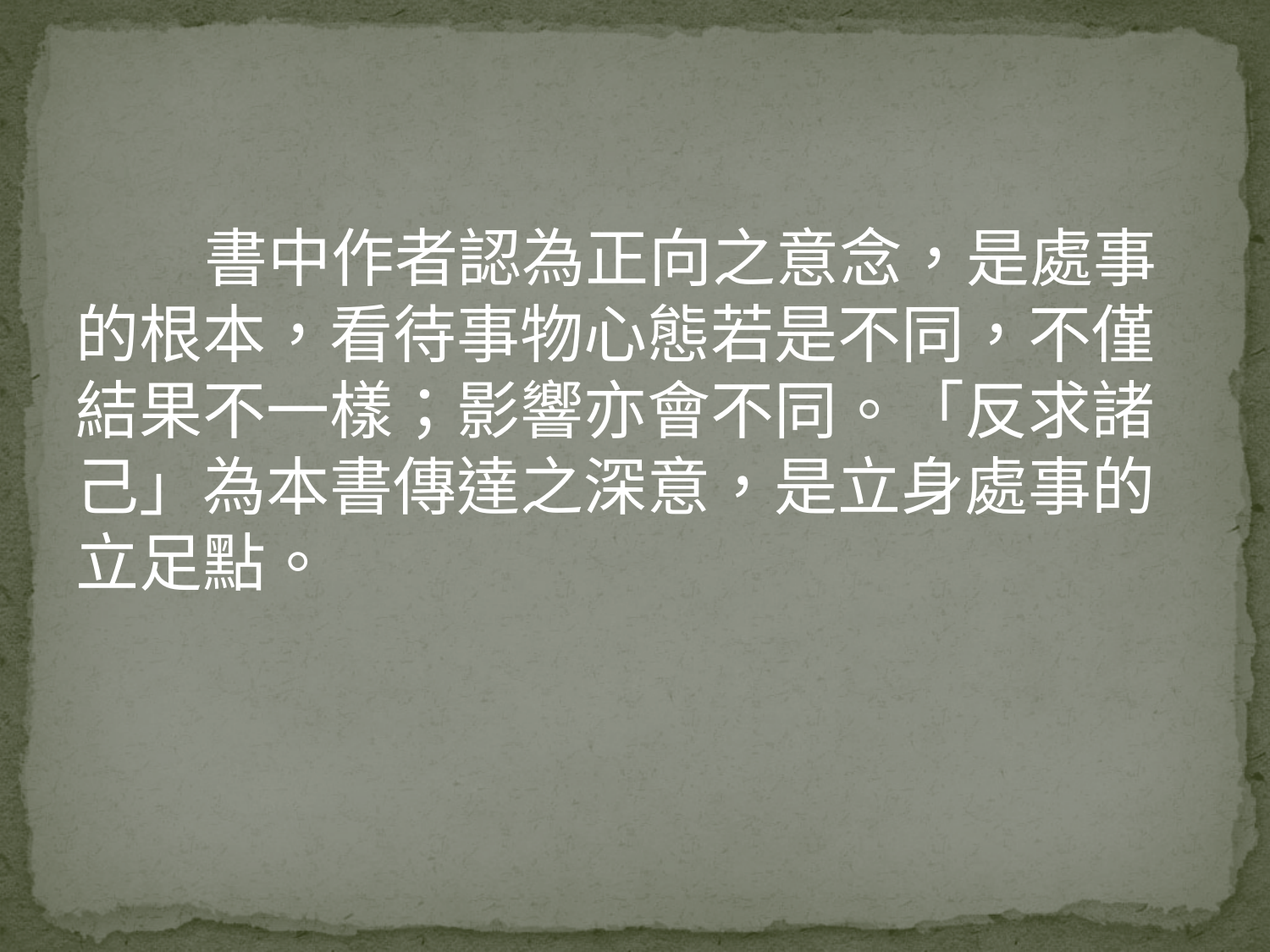

#
        書中作者認為正向之意念，是處事的根本，看待事物心態若是不同，不僅結果不一樣；影響亦會不同。「反求諸己」為本書傳達之深意，是立身處事的立足點。